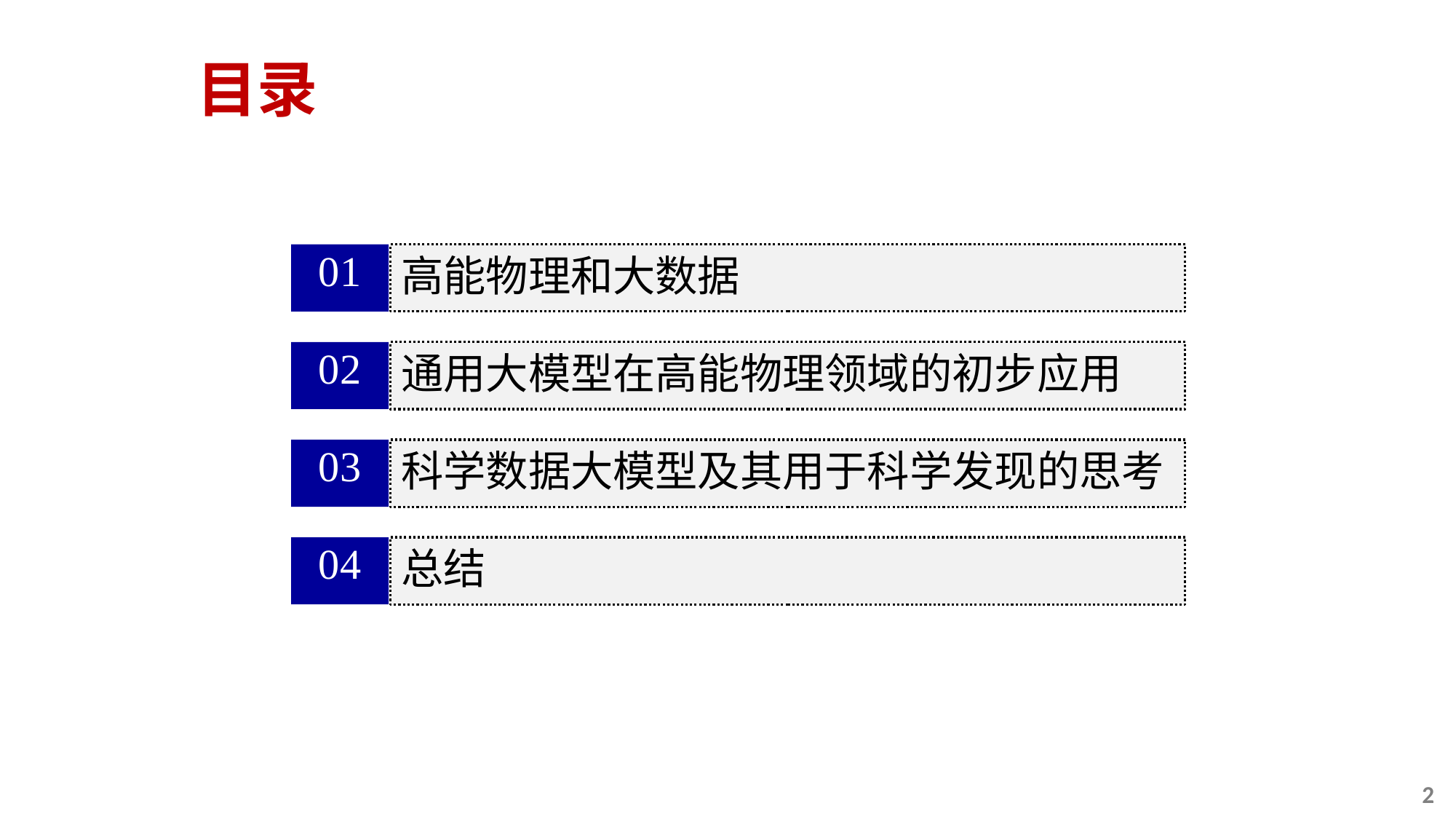

# 目录
高能物理和大数据
01
通用大模型在高能物理领域的初步应用
02
科学数据大模型及其用于科学发现的思考
03
总结
04